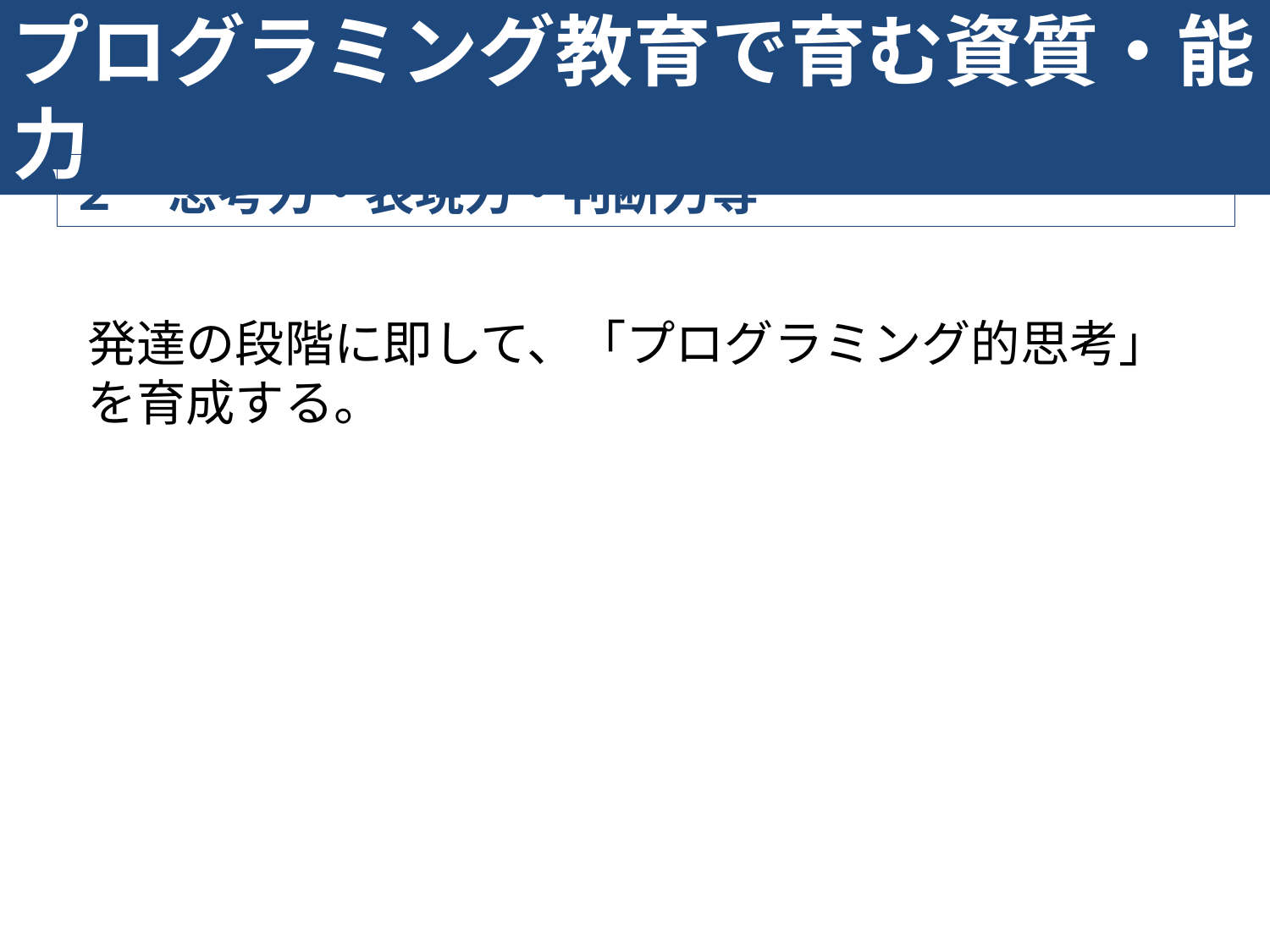

プログラミング教育で育む資質・能力
２　思考力・表現力・判断力等
発達の段階に即して、「プログラミング的思考」を育成する。